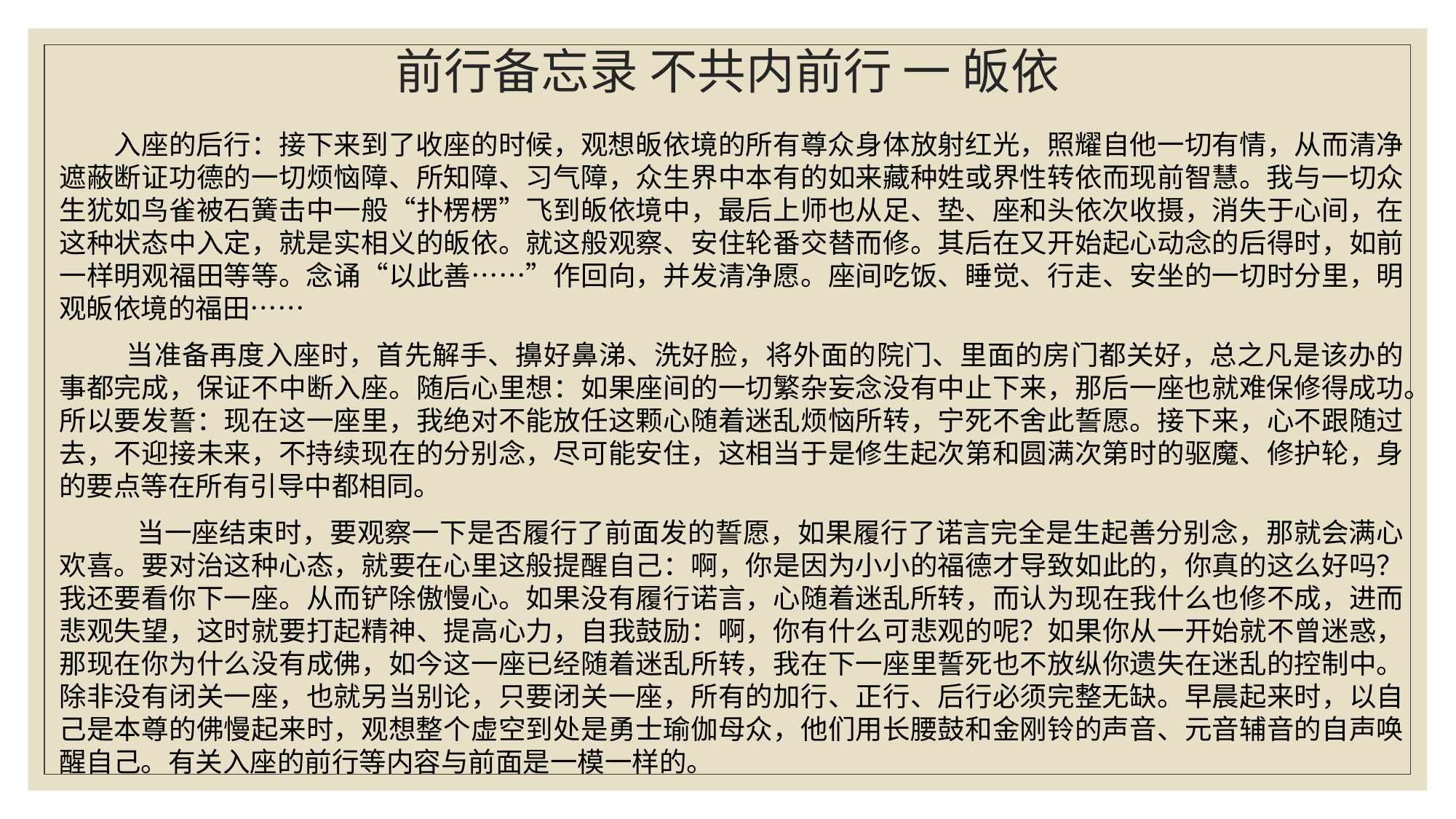

# 前行备忘录 不共内前行 一 皈依
       入座的后行：接下来到了收座的时候，观想皈依境的所有尊众身体放射红光，照耀自他一切有情，从而清净遮蔽断证功德的一切烦恼障、所知障、习气障，众生界中本有的如来藏种姓或界性转依而现前智慧。我与一切众生犹如鸟雀被石簧击中一般“扑楞楞”飞到皈依境中，最后上师也从足、垫、座和头依次收摄，消失于心间，在这种状态中入定，就是实相义的皈依。就这般观察、安住轮番交替而修。其后在又开始起心动念的后得时，如前一样明观福田等等。念诵“以此善……”作回向，并发清净愿。座间吃饭、睡觉、行走、安坐的一切时分里，明观皈依境的福田……
         当准备再度入座时，首先解手、擤好鼻涕、洗好脸，将外面的院门、里面的房门都关好，总之凡是该办的事都完成，保证不中断入座。随后心里想：如果座间的一切繁杂妄念没有中止下来，那后一座也就难保修得成功。所以要发誓：现在这一座里，我绝对不能放任这颗心随着迷乱烦恼所转，宁死不舍此誓愿。接下来，心不跟随过去，不迎接未来，不持续现在的分别念，尽可能安住，这相当于是修生起次第和圆满次第时的驱魔、修护轮，身的要点等在所有引导中都相同。
           当一座结束时，要观察一下是否履行了前面发的誓愿，如果履行了诺言完全是生起善分别念，那就会满心欢喜。要对治这种心态，就要在心里这般提醒自己：啊，你是因为小小的福德才导致如此的，你真的这么好吗？我还要看你下一座。从而铲除傲慢心。如果没有履行诺言，心随着迷乱所转，而认为现在我什么也修不成，进而悲观失望，这时就要打起精神、提高心力，自我鼓励：啊，你有什么可悲观的呢？如果你从一开始就不曾迷惑，那现在你为什么没有成佛，如今这一座已经随着迷乱所转，我在下一座里誓死也不放纵你遗失在迷乱的控制中。除非没有闭关一座，也就另当别论，只要闭关一座，所有的加行、正行、后行必须完整无缺。早晨起来时，以自己是本尊的佛慢起来时，观想整个虚空到处是勇士瑜伽母众，他们用长腰鼓和金刚铃的声音、元音辅音的自声唤醒自己。有关入座的前行等内容与前面是一模一样的。